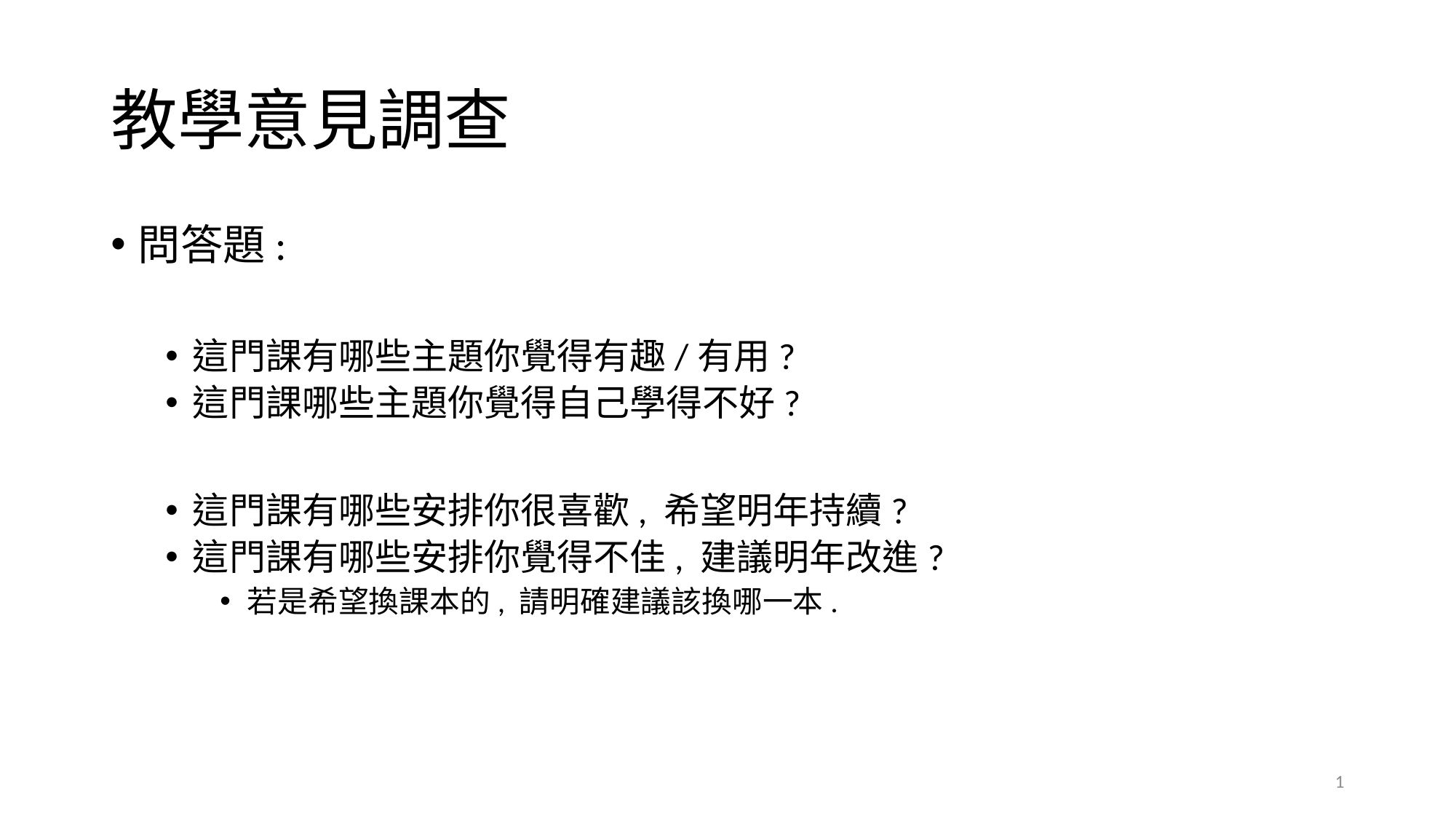

# 教學意見調查
問答題:

這門課有哪些主題你覺得有趣/有用?
這門課哪些主題你覺得自己學得不好?

這門課有哪些安排你很喜歡, 希望明年持續?
這門課有哪些安排你覺得不佳, 建議明年改進?
若是希望換課本的, 請明確建議該換哪一本.
1